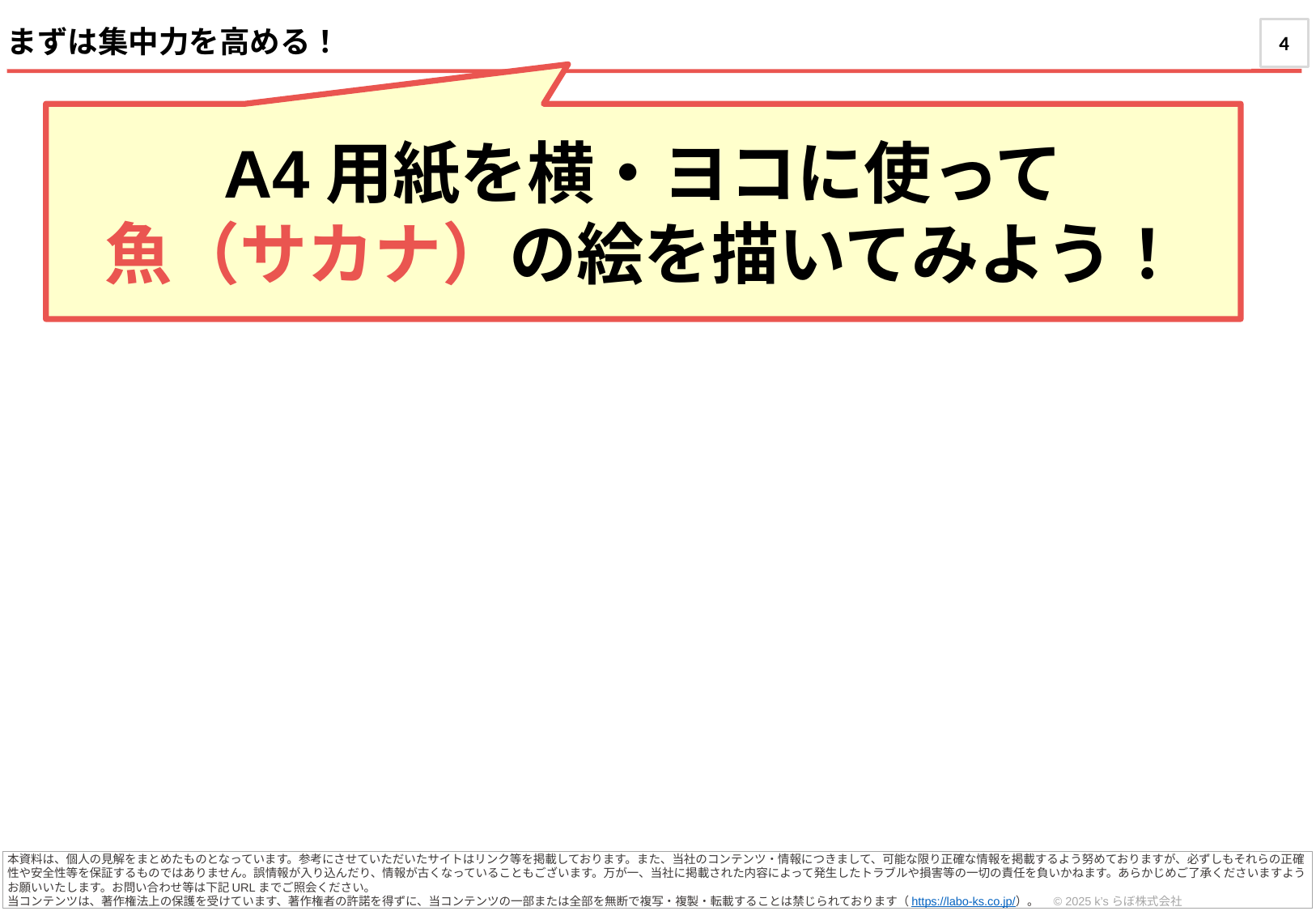

まずは集中力を高める！
A4用紙を横・ヨコに使って
魚（サカナ）の絵を描いてみよう！